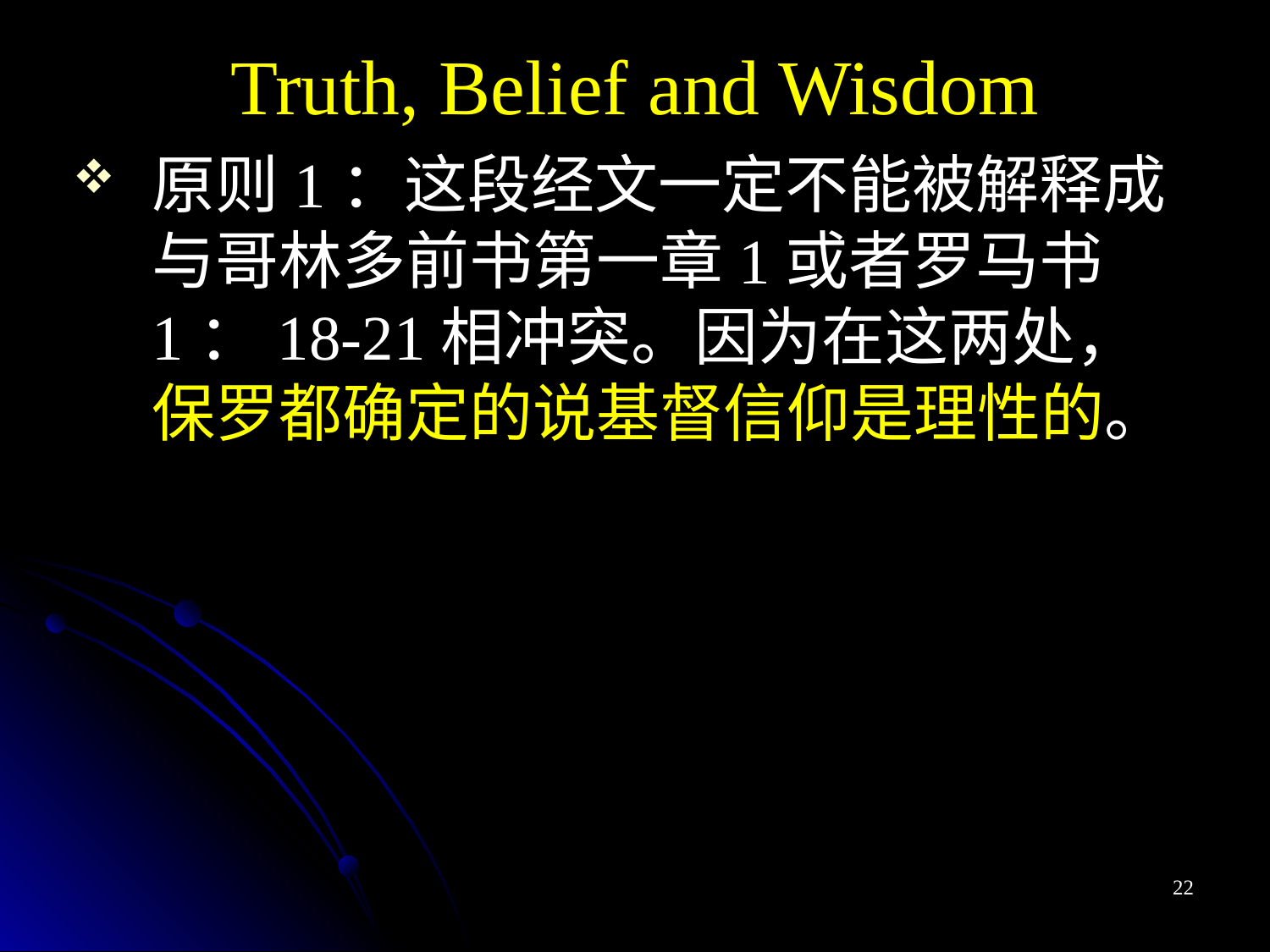

Truth, Belief and Wisdom
原则1：这段经文一定不能被解释成与哥林多前书第一章1或者罗马书1：18-21相冲突。因为在这两处，保罗都确定的说基督信仰是理性的。
22